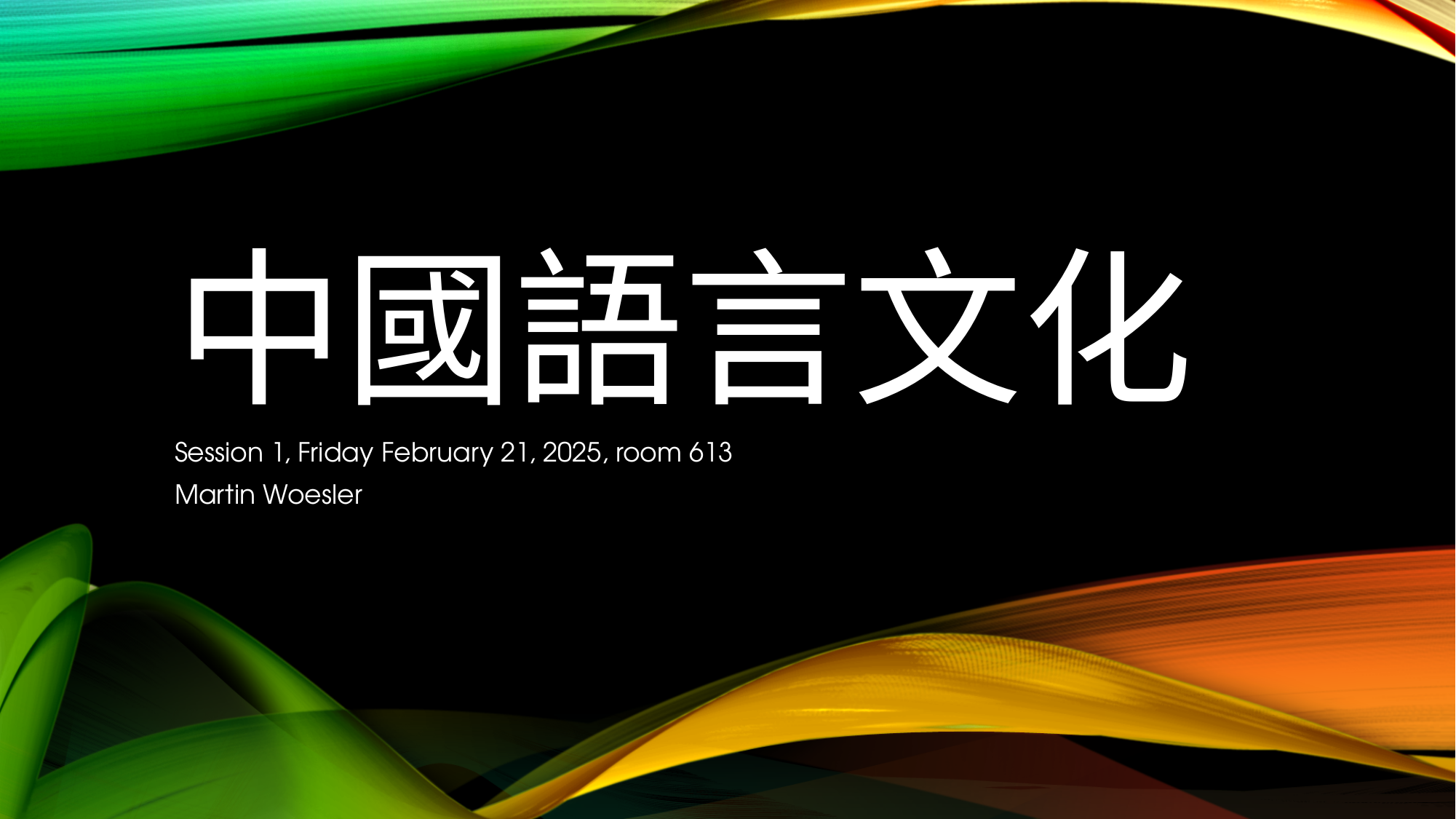

# 中國語言文化
Session 1, Friday February 21, 2025, room 613
Martin Woesler